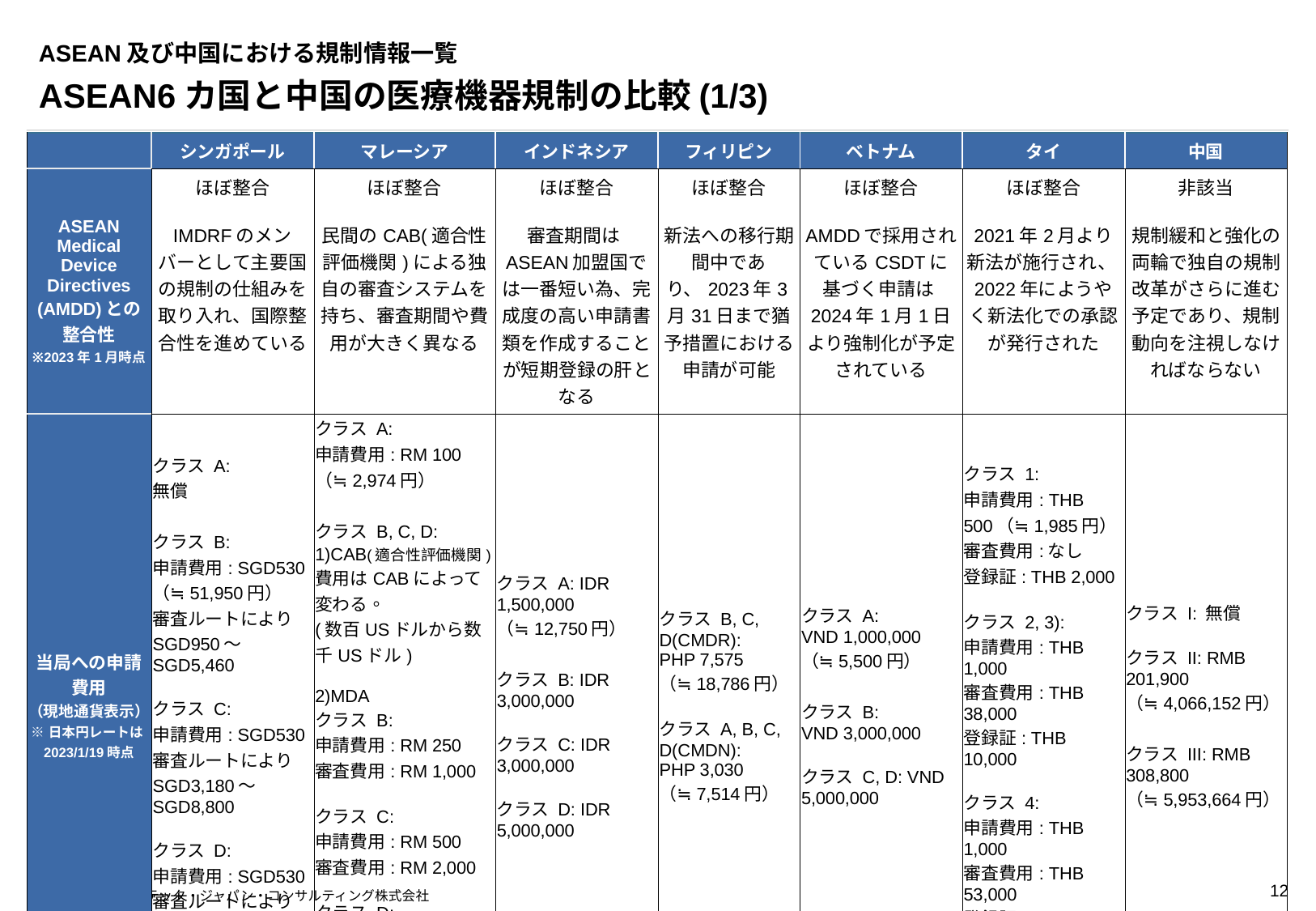

# ASEAN及び中国における規制情報一覧
ASEAN6カ国と中国の医療機器規制の比較(1/3)
|  | シンガポール | マレーシア | インドネシア | フィリピン | ベトナム | タイ | 中国 |
| --- | --- | --- | --- | --- | --- | --- | --- |
| ASEAN Medical Device Directives (AMDD)との 整合性 ※2023年1月時点 | ほぼ整合 IMDRFのメンバーとして主要国の規制の仕組みを取り入れ、国際整合性を進めている | ほぼ整合 民間のCAB(適合性評価機関)による独自の審査システムを持ち、審査期間や費用が大きく異なる | ほぼ整合 審査期間はASEAN加盟国では一番短い為、完成度の高い申請書類を作成することが短期登録の肝となる | ほぼ整合 新法への移行期間中であり、2023年3月31日まで猶予措置における申請が可能 | ほぼ整合 AMDDで採用されているCSDTに基づく申請は2024年1月1日より強制化が予定されている | ほぼ整合 2021年2月より新法が施行され、2022年にようやく新法化での承認が発行された | 非該当 規制緩和と強化の両輪で独自の規制改革がさらに進む予定であり、規制動向を注視しなければならない |
| 当局への申請 費用 （現地通貨表示） ※日本円レートは2023/1/19時点 | クラス A: 無償 クラス B: 申請費用: SGD530 （≒51,950円） 審査ルートにより SGD950〜SGD5,460 クラス C: 申請費用: SGD530 審査ルートにより SGD3,180〜SGD8,800 クラス D: 申請費用: SGD530 審査ルートにより SGD5,730〜SGD17,300 | クラス A: 申請費用: RM 100 （≒2,974円） クラス B, C, D: 1)CAB(適合性評価機関) 費用はCABによって変わる。 (数百USドルから数千USドル) 2)MDA クラス B: 申請費用: RM 250 審査費用: RM 1,000 クラス C: 申請費用: RM 500 審査費用: RM 2,000 クラス D: 申請費用: RM 750 審査費用: RM 3,000 | クラス A: IDR 1,500,000 （≒12,750円） クラス B: IDR 3,000,000 クラス C: IDR 3,000,000 クラス D: IDR 5,000,000 | クラス B, C, D(CMDR): PHP 7,575 （≒18,786円） クラス A, B, C, D(CMDN): PHP 3,030 （≒7,514円） | クラス A: VND 1,000,000 （≒5,500円） クラス B: VND 3,000,000 クラス C, D: VND 5,000,000 | クラス 1: 申請費用: THB 500（≒1,985円） 審査費用:なし 登録証: THB 2,000 クラス 2, 3): 申請費用: THB 1,000 審査費用: THB 38,000 登録証: THB 10,000 クラス 4: 申請費用: THB 1,000 審査費用: THB 53,000 登録証: THB 20,000 | クラス I: 無償 クラス II: RMB 201,900 （≒4,066,152円） クラス III: RMB 308,800 （≒5,953,664円） |
（出所）クアルテック・ジャパン・コンサルティング株式会社